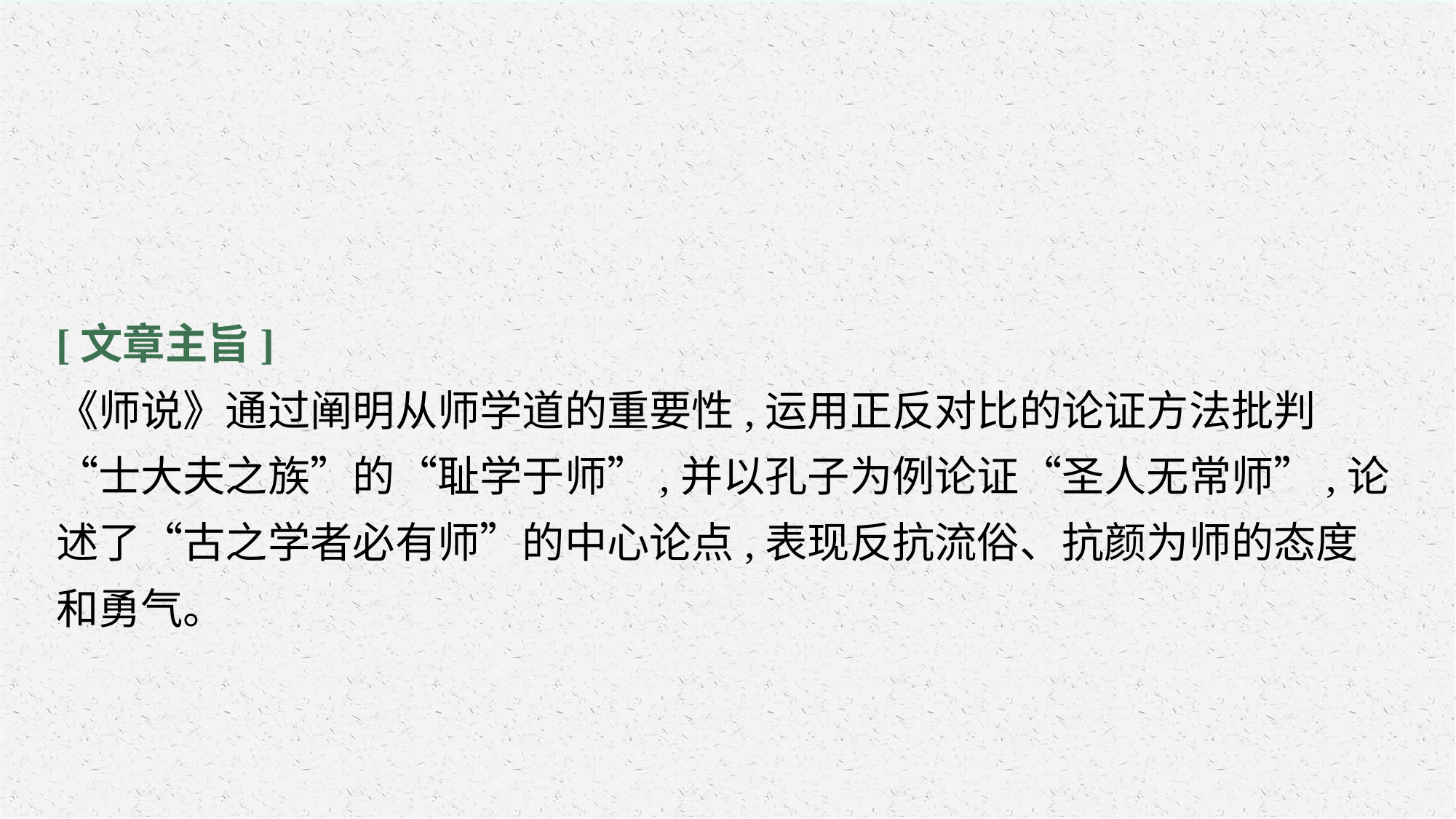

[文章主旨]
《师说》通过阐明从师学道的重要性,运用正反对比的论证方法批判“士大夫之族”的“耻学于师”,并以孔子为例论证“圣人无常师”,论述了“古之学者必有师”的中心论点,表现反抗流俗、抗颜为师的态度和勇气。